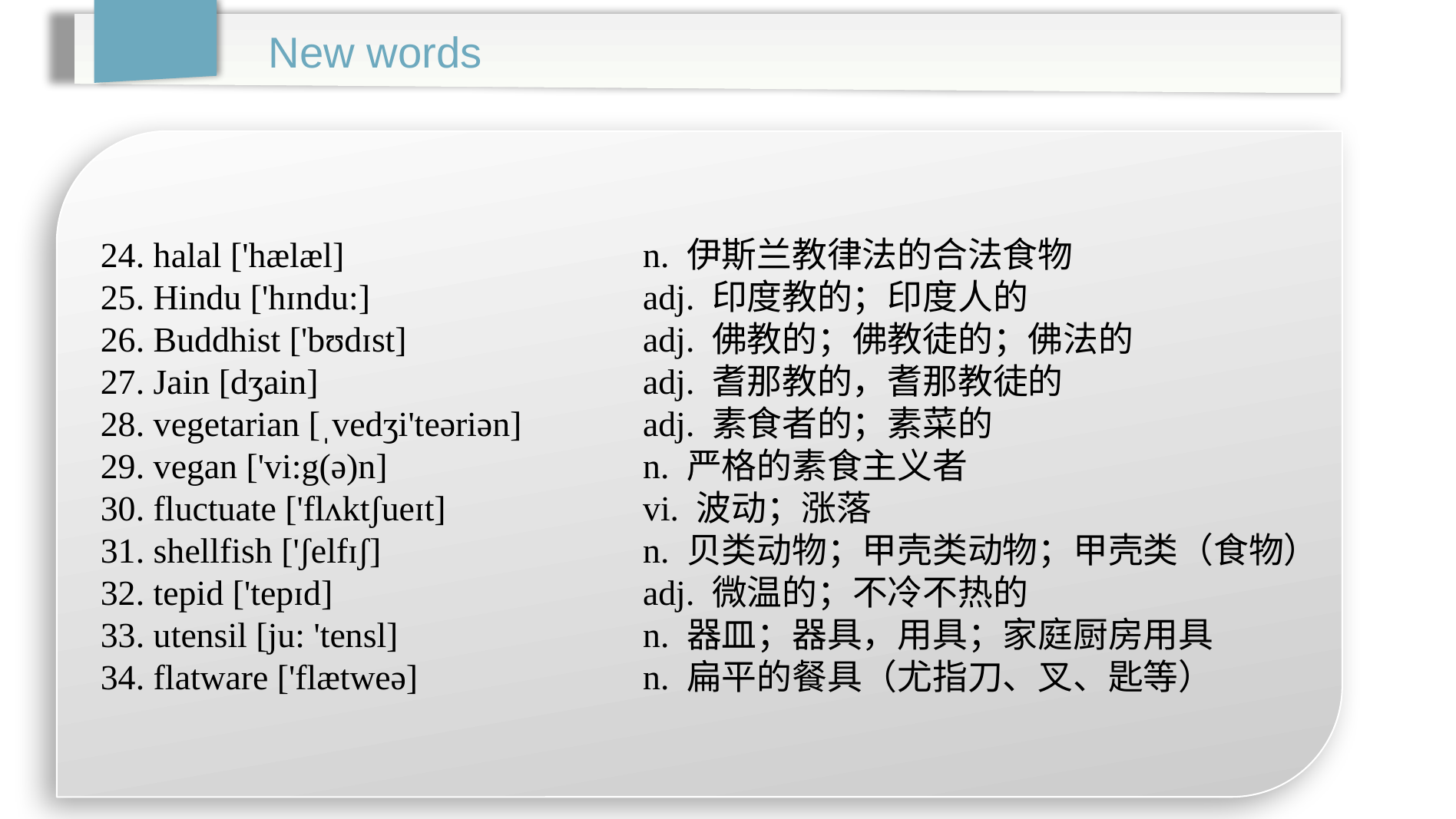

New words

24. halal ['hælæl]			n. 伊斯兰教律法的合法食物
25. Hindu ['hɪndu:]			adj. 印度教的；印度人的
26. Buddhist ['bʊdɪst]			adj. 佛教的；佛教徒的；佛法的
27. Jain [dʒain]			adj. 耆那教的，耆那教徒的
28. vegetarian [ˌvedʒi'teəriən]		adj. 素食者的；素菜的
29. vegan ['vi:g(ə)n]			n. 严格的素食主义者
30. fluctuate ['flʌktʃueɪt]		vi. 波动；涨落
31. shellfish ['ʃelfɪʃ]			n. 贝类动物；甲壳类动物；甲壳类（食物）
32. tepid ['tepɪd]			adj. 微温的；不冷不热的
33. utensil [ju: 'tensl]			n. 器皿；器具，用具；家庭厨房用具
34. flatware ['flætweə]		n. 扁平的餐具（尤指刀、叉、匙等）